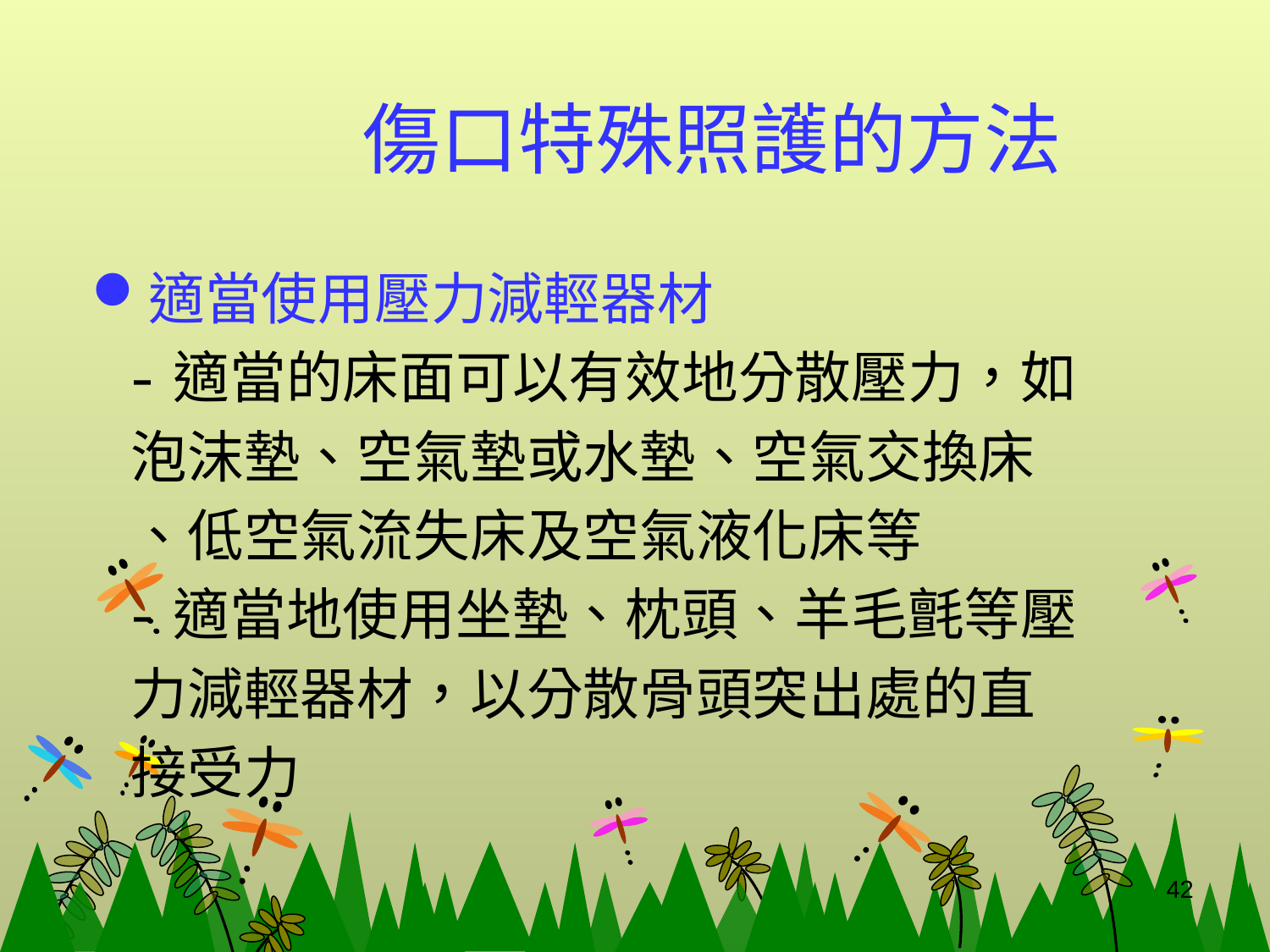

# 傷口特殊照護的方法
適當使用壓力減輕器材
 -適當的床面可以有效地分散壓力，如
  泡沫墊、空氣墊或水墊、空氣交換床
  、低空氣流失床及空氣液化床等
 -適當地使用坐墊、枕頭、羊毛氈等壓
  力減輕器材，以分散骨頭突出處的直
  接受力
42